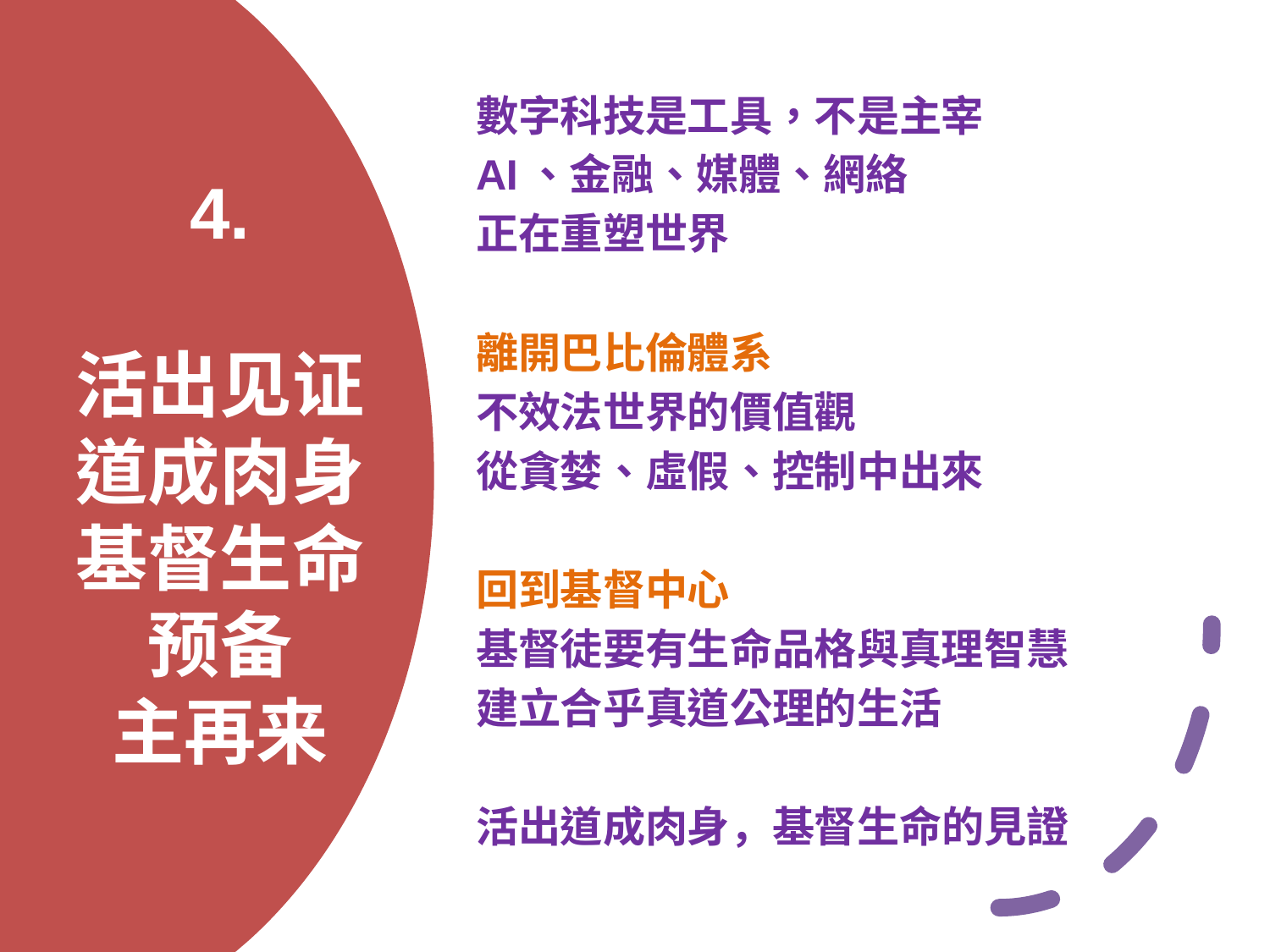

數字科技是工具，不是主宰
AI、金融、媒體、網絡
正在重塑世界

離開巴比倫體系
不效法世界的價值觀
從貪婪、虛假、控制中出來

回到基督中心
基督徒要有生命品格與真理智慧
建立合乎真道公理的生活

活出道成肉身，基督生命的見證
# 4. 活出见证 道成肉身 基督生命预备 主再来